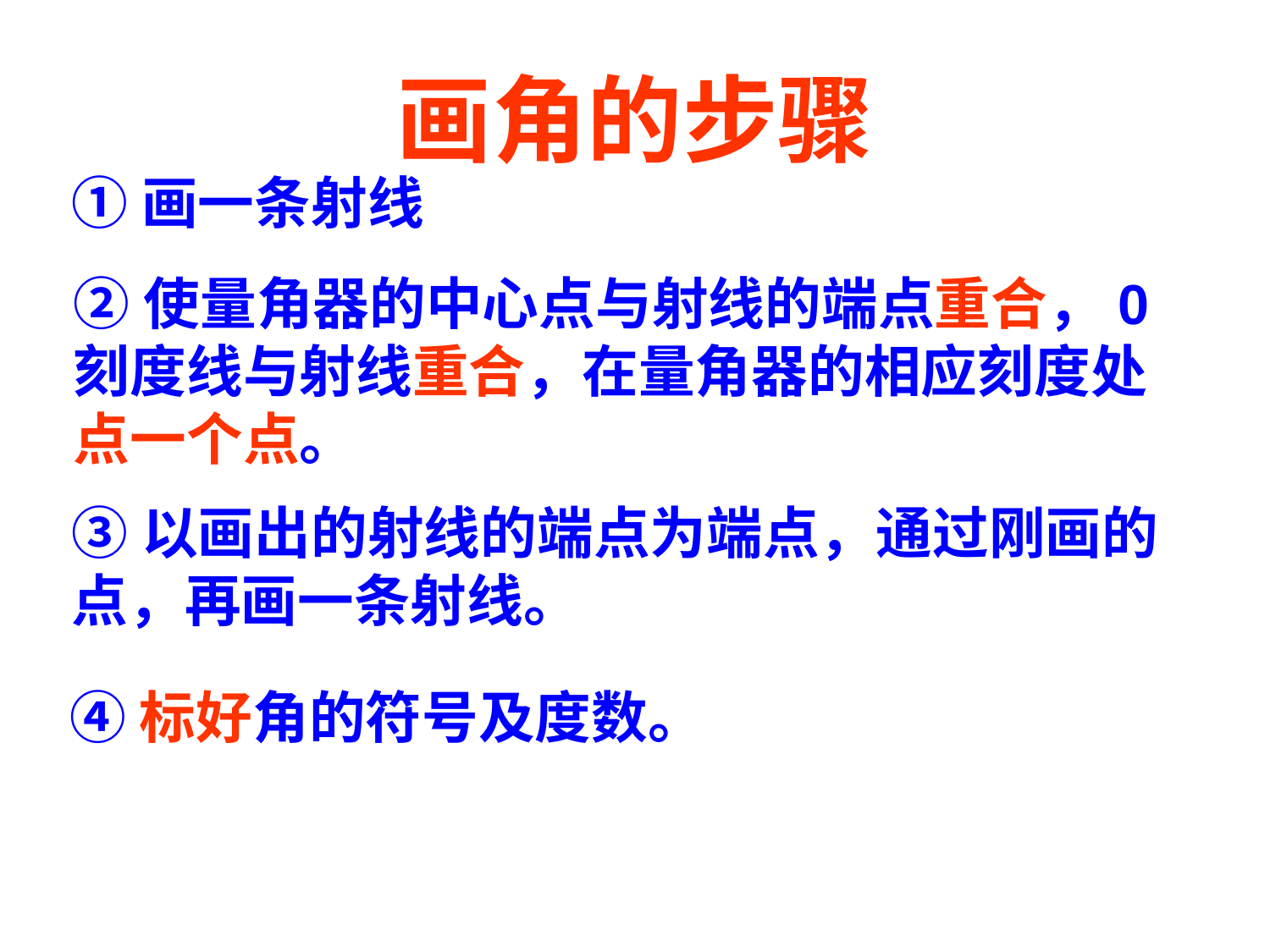

# 画角的步骤
①画一条射线
②使量角器的中心点与射线的端点重合，0刻度线与射线重合，在量角器的相应刻度处点一个点。
③以画出的射线的端点为端点，通过刚画的点，再画一条射线。
④标好角的符号及度数。